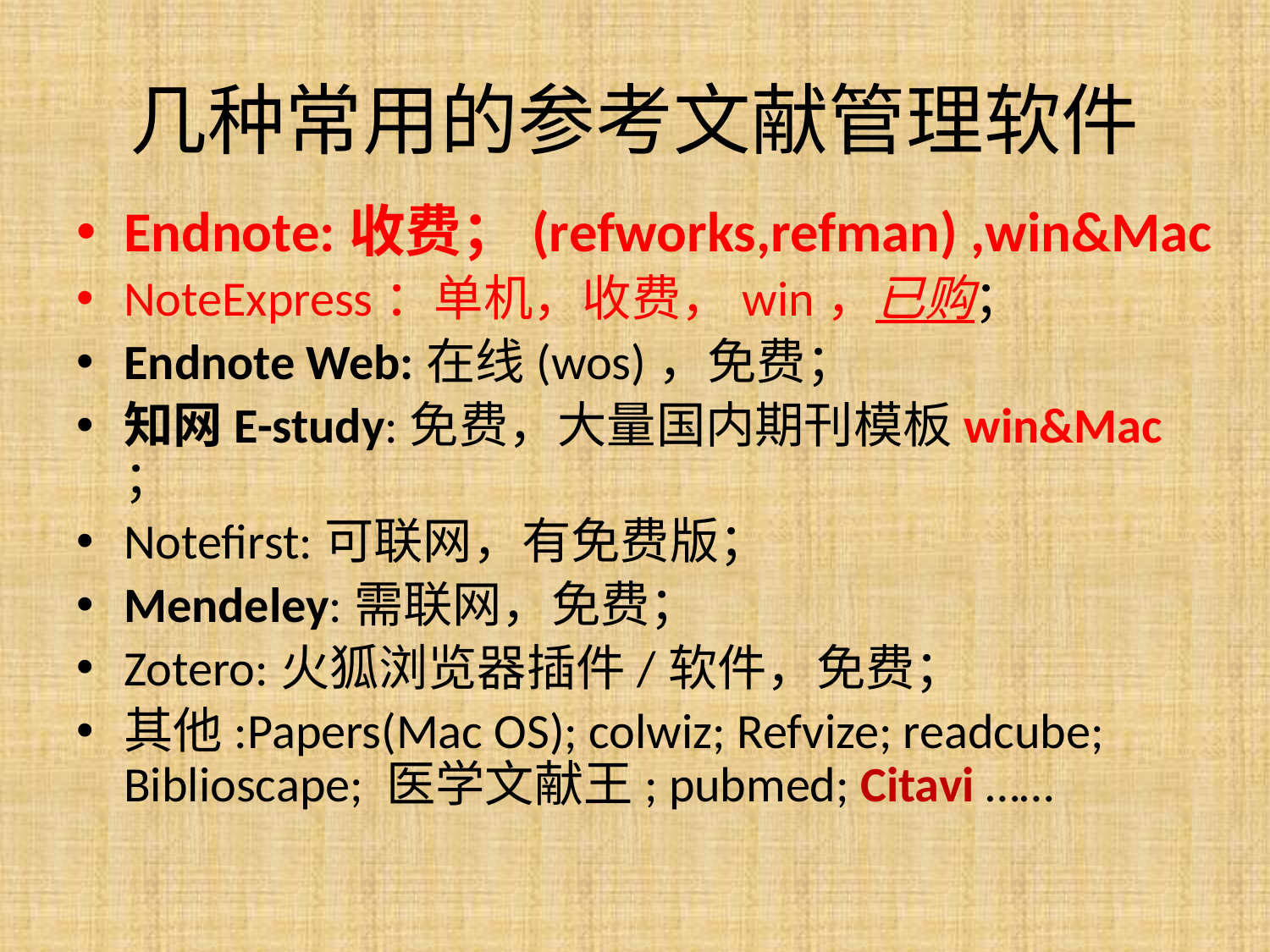

# 几种常用的参考文献管理软件
Endnote:收费；(refworks,refman) ,win&Mac
NoteExpress：单机，收费，win，已购；
Endnote Web:在线(wos)，免费；
知网E-study:免费，大量国内期刊模板win&Mac ；
Notefirst:可联网，有免费版；
Mendeley:需联网，免费；
Zotero:火狐浏览器插件/软件，免费；
其他:Papers(Mac OS); colwiz; Refvize; readcube; Biblioscape; 医学文献王; pubmed; Citavi ……